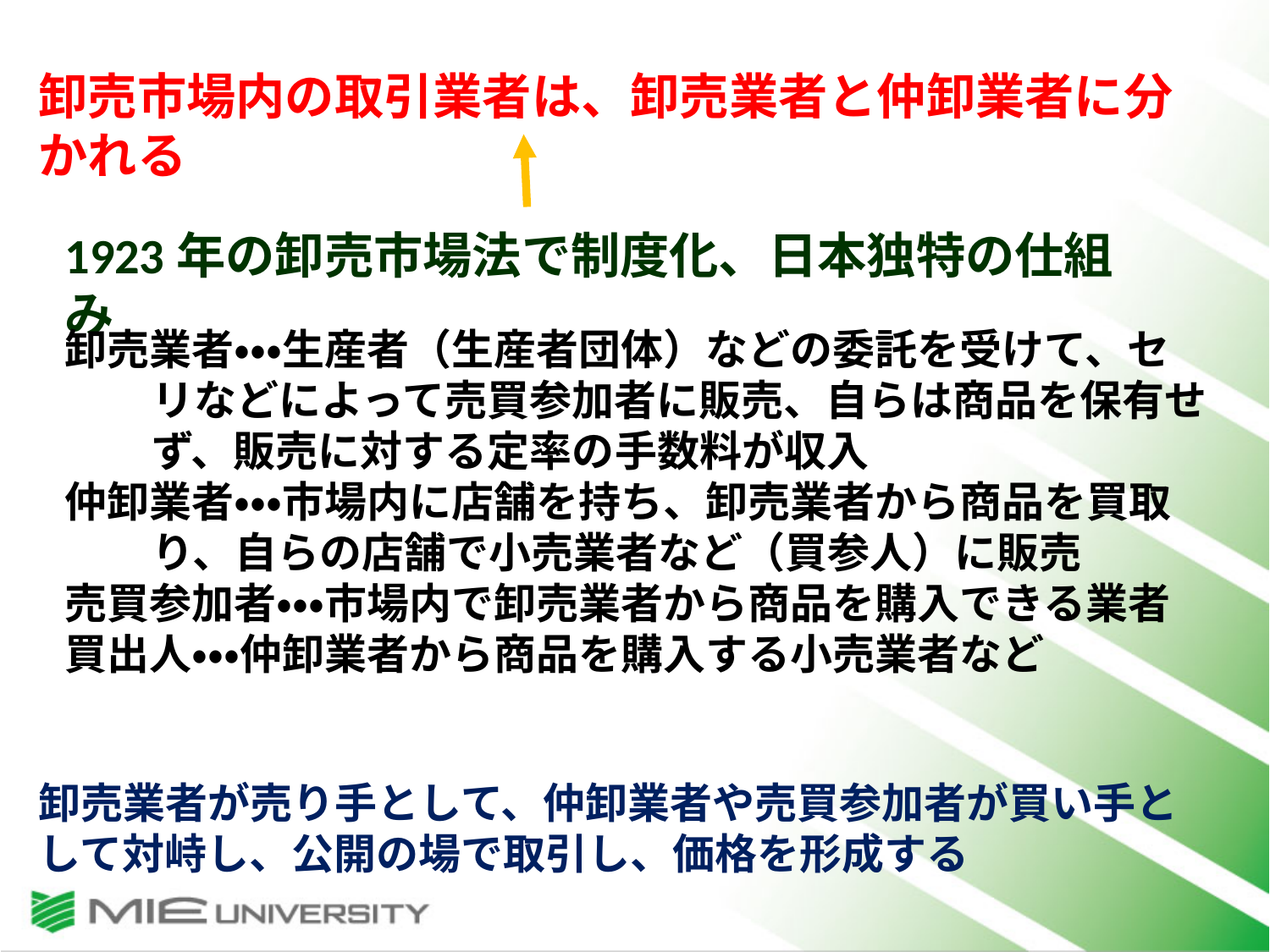

卸売市場内の取引業者は、卸売業者と仲卸業者に分かれる
1923年の卸売市場法で制度化、日本独特の仕組み
卸売業者・・・生産者（生産者団体）などの委託を受けて、セリなどによって売買参加者に販売、自らは商品を保有せず、販売に対する定率の手数料が収入
仲卸業者・・・市場内に店舗を持ち、卸売業者から商品を買取り、自らの店舗で小売業者など（買参人）に販売
売買参加者・・・市場内で卸売業者から商品を購入できる業者
買出人・・・仲卸業者から商品を購入する小売業者など
卸売業者が売り手として、仲卸業者や売買参加者が買い手として対峙し、公開の場で取引し、価格を形成する